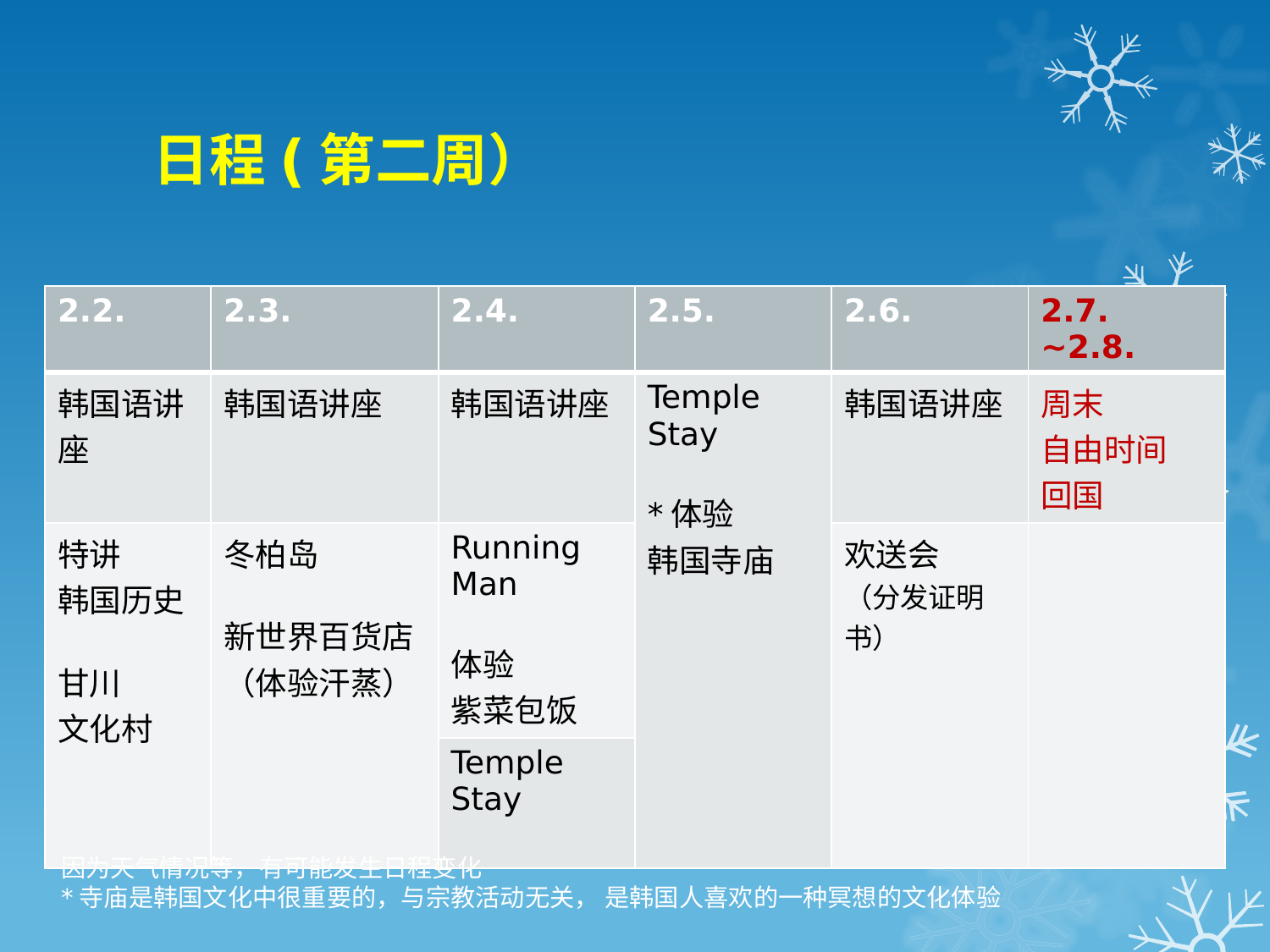

# 日程(第二周）
| 2.2. | 2.3. | 2.4. | 2.5. | 2.6. | 2.7. ~2.8. |
| --- | --- | --- | --- | --- | --- |
| 韩国语讲座 | 韩国语讲座 | 韩国语讲座 | Temple Stay \*体验 韩国寺庙 | 韩国语讲座 | 周末 自由时间 回国 |
| 特讲 韩国历史 甘川 文化村 | 冬柏岛 新世界百货店 （体验汗蒸） | Running Man 体验 紫菜包饭 |  | 欢送会 （分发证明书） |  |
|  |  | Temple Stay |  |  |  |
因为天气情况等，有可能发生日程变化
*寺庙是韩国文化中很重要的，与宗教活动无关， 是韩国人喜欢的一种冥想的文化体验